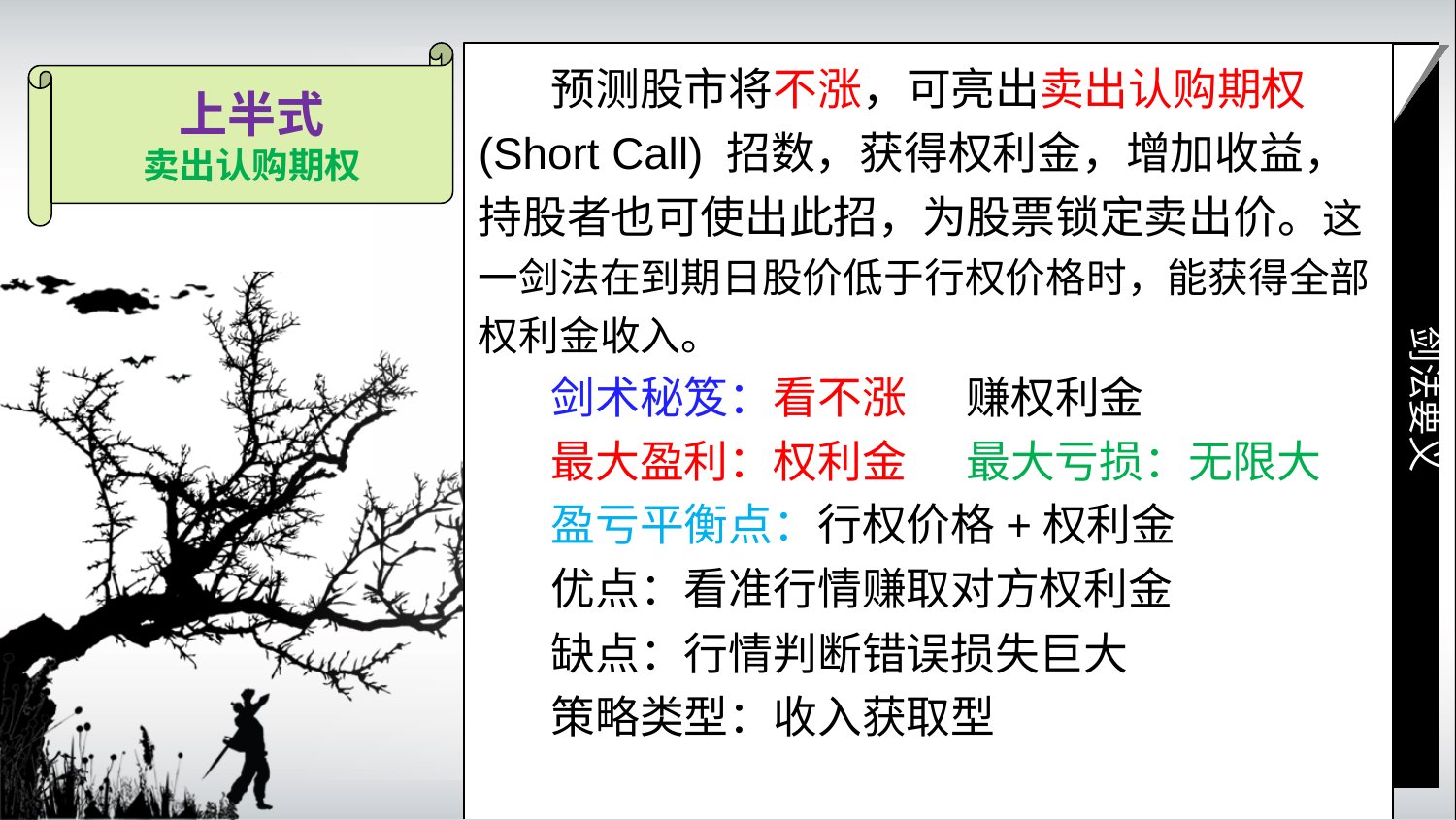

预测股市将不涨，可亮出卖出认购期权(Short Call) 招数，获得权利金，增加收益，持股者也可使出此招，为股票锁定卖出价。这一剑法在到期日股价低于行权价格时，能获得全部权利金收入。
剑术秘笈：看不涨      赚权利金
最大盈利：权利金      最大亏损：无限大
盈亏平衡点：行权价格+权利金
优点：看准行情赚取对方权利金
缺点：行情判断错误损失巨大
策略类型：收入获取型

剑法要义
上半式
卖出认购期权